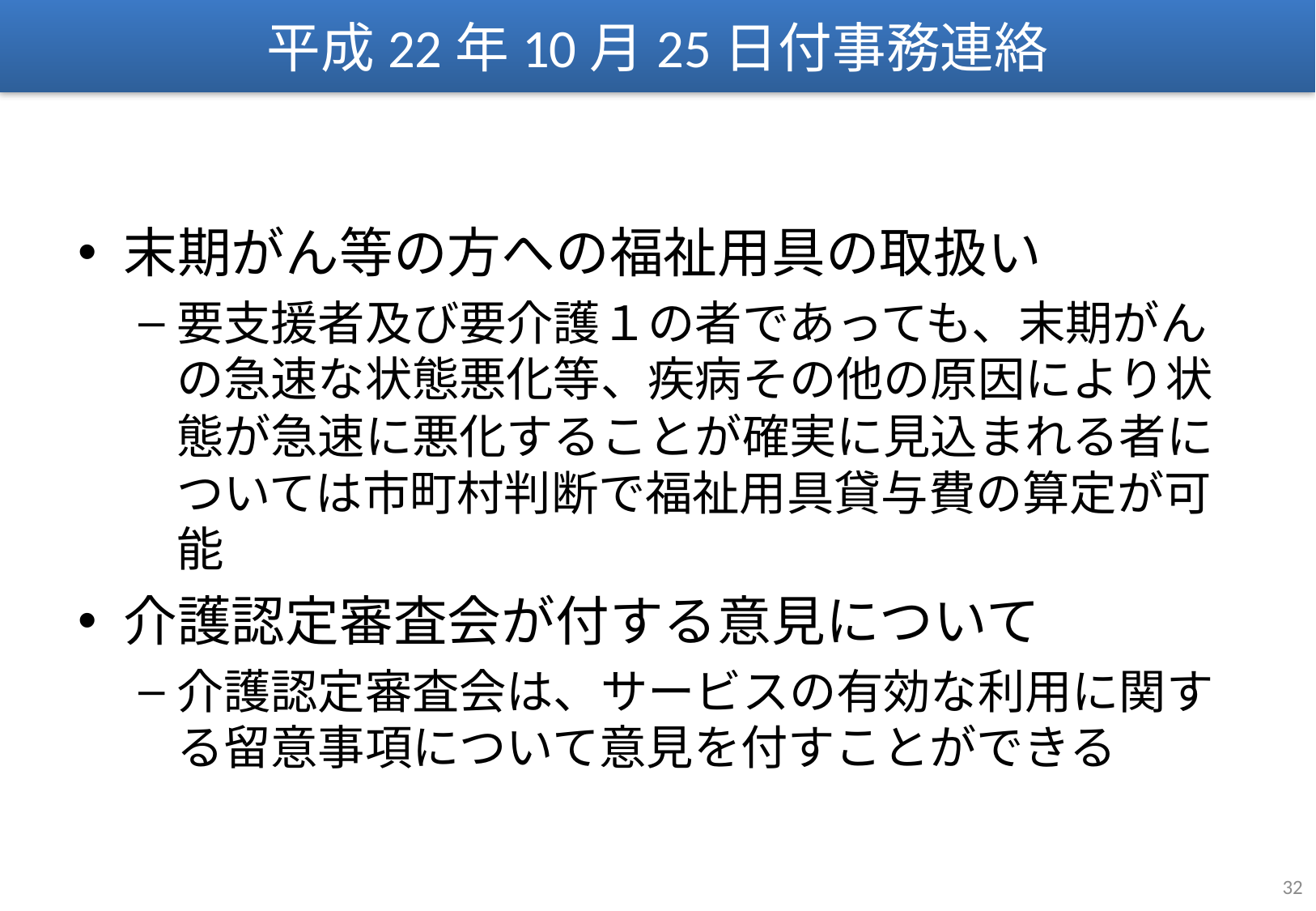

平成22年10月25日付事務連絡
末期がん等の方への福祉用具の取扱い
要支援者及び要介護１の者であっても、末期がんの急速な状態悪化等、疾病その他の原因により状態が急速に悪化することが確実に見込まれる者については市町村判断で福祉用具貸与費の算定が可能
介護認定審査会が付する意見について
介護認定審査会は、サービスの有効な利用に関する留意事項について意見を付すことができる
32